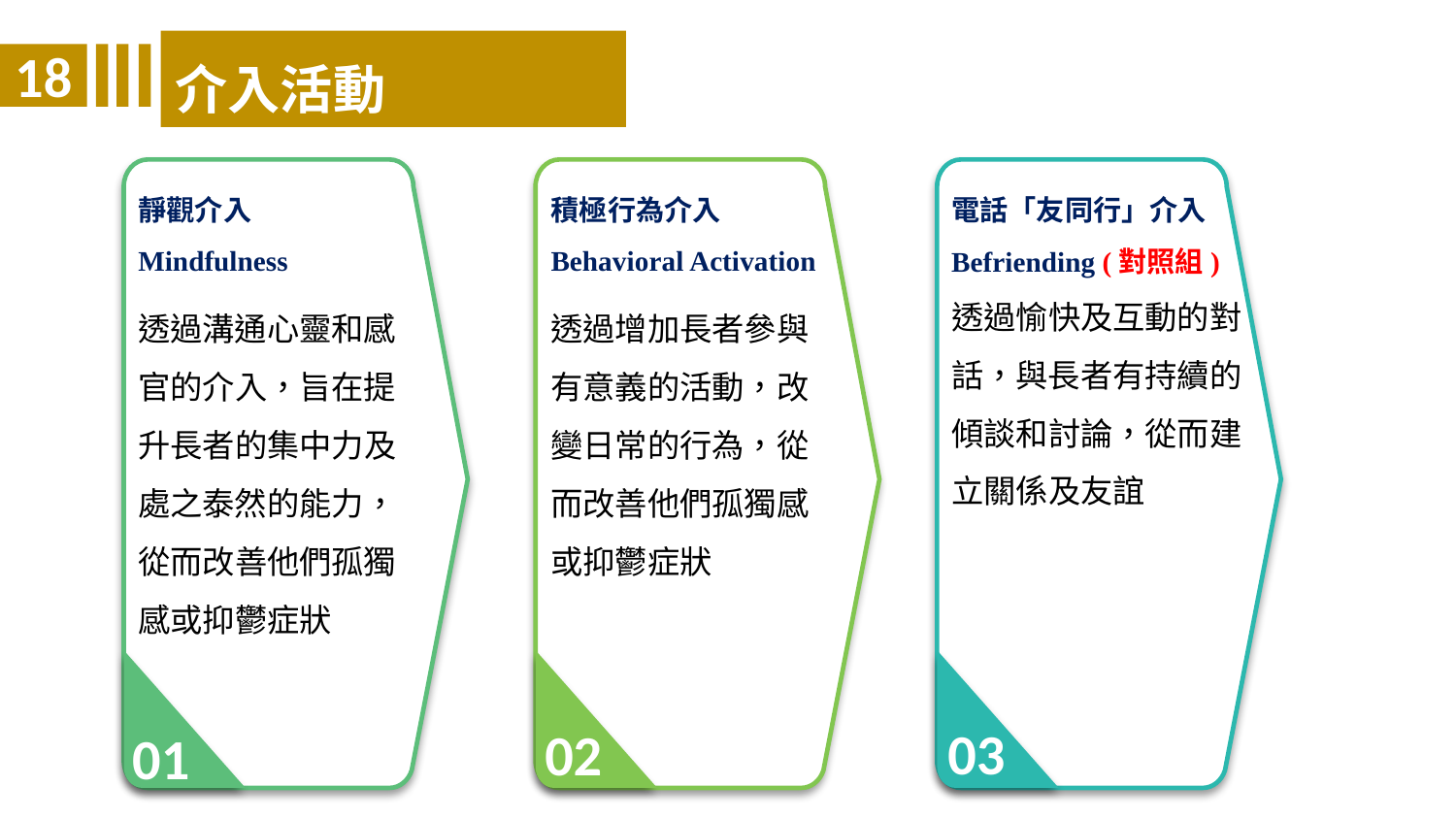

介入活動
18

01
靜觀介入
Mindfulness
透過溝通心靈和感官的介入，旨在提升長者的集中力及處之泰然的能力，從而改善他們孤獨感或抑鬱症狀

02

03
電話「友同行」介入
Befriending (對照組)
透過愉快及互動的對話，與長者有持續的傾談和討論，從而建立關係及友誼
積極行為介入
Behavioral Activation
透過增加長者參與有意義的活動，改變日常的行為，從而改善他們孤獨感或抑鬱症狀